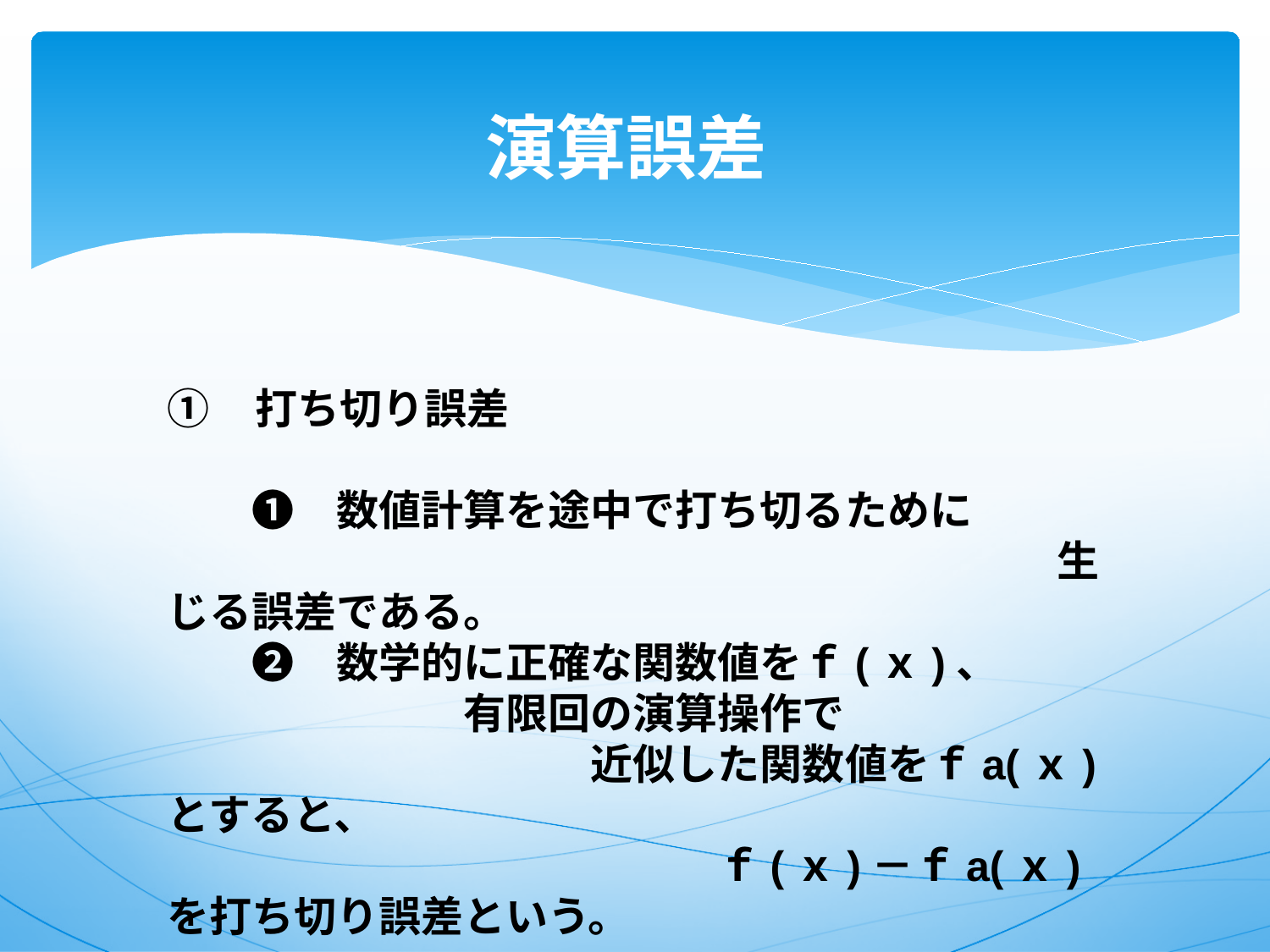

# 演算誤差
①　打ち切り誤差

　　❶　数値計算を途中で打ち切るために
　　　　　　　　　　　　　　　　　　　　　生じる誤差である。
　　❷　数学的に正確な関数値をｆ(ｘ)、
　　　　　　　有限回の演算操作で
　　　　　　　　　　近似した関数値をｆa(ｘ)とすると、
　　　　　　　　　　　　　ｆ(ｘ)－ｆa(ｘ)を打ち切り誤差という。